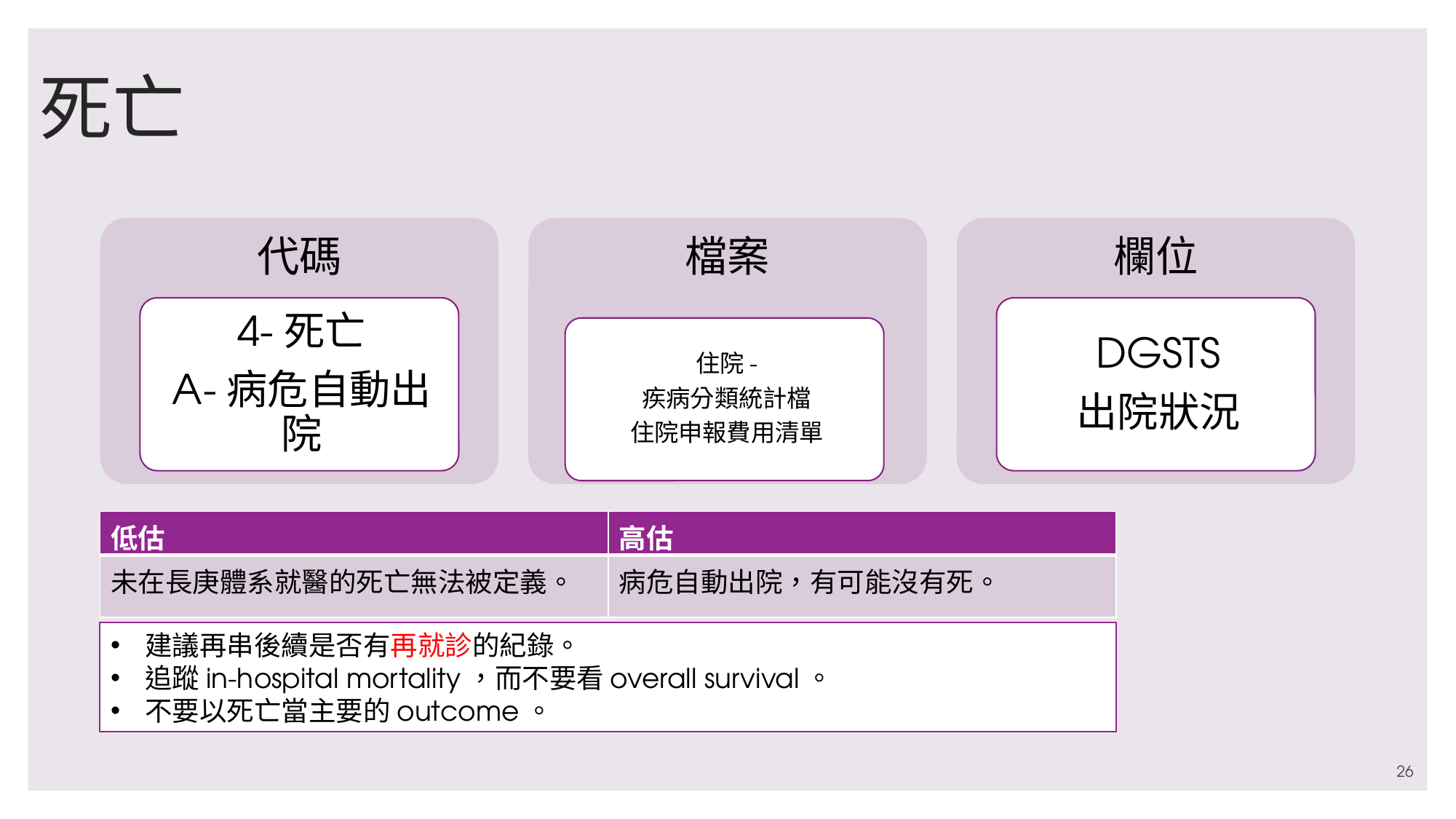

# 死亡
代碼
4-死亡
A-病危自動出院
檔案
住院-
疾病分類統計檔
住院申報費用清單
欄位
DGSTS
出院狀況
| 低估 | 高估 |
| --- | --- |
| 未在長庚體系就醫的死亡無法被定義。 | 病危自動出院，有可能沒有死。 |
建議再串後續是否有再就診的紀錄。
追蹤in-hospital mortality，而不要看overall survival。
不要以死亡當主要的outcome。
26